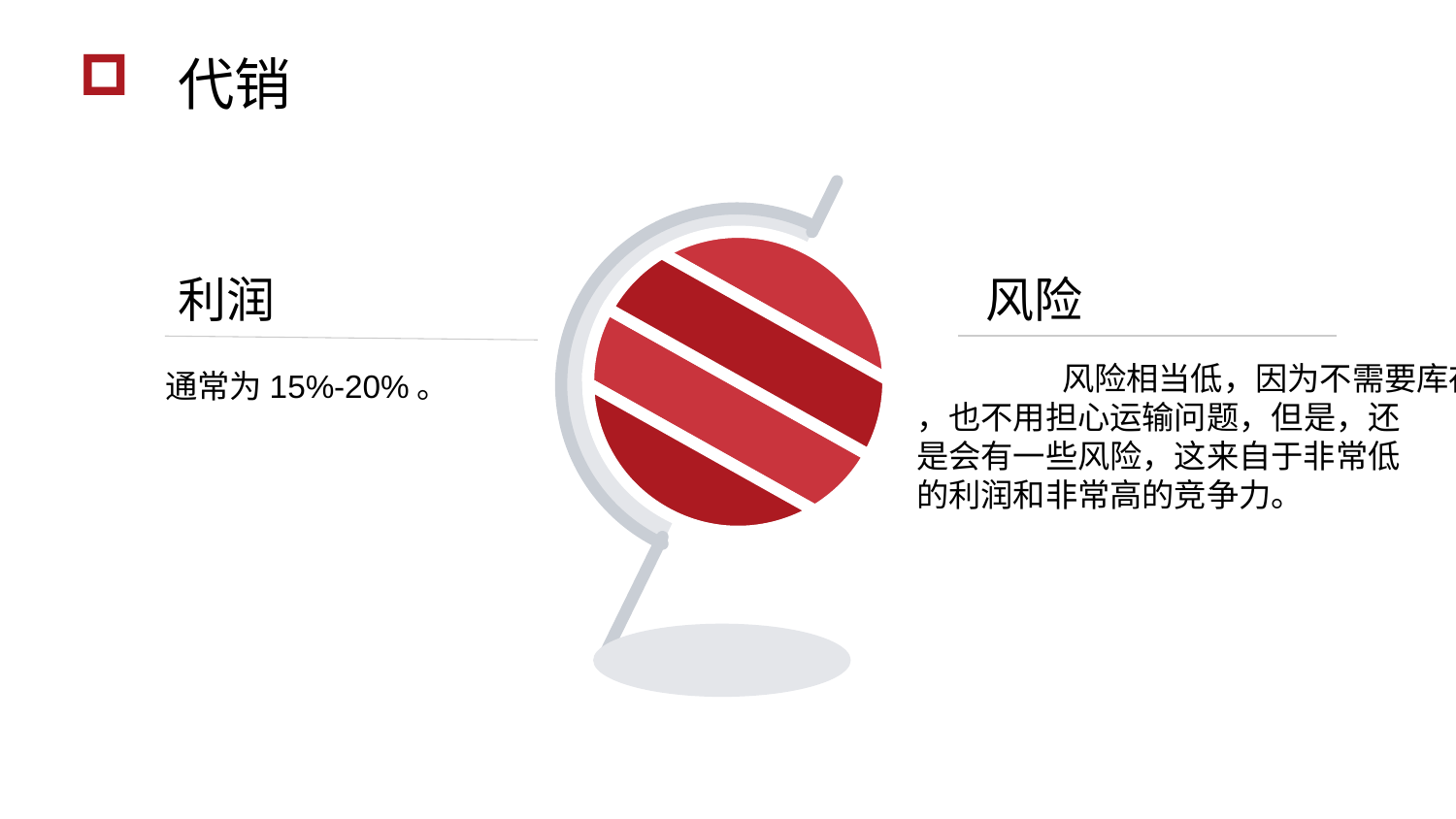

代销

利润
通常为15%-20%。
风险
	风险相当低，因为不需要库存
，也不用担心运输问题，但是，还
是会有一些风险，这来自于非常低
的利润和非常高的竞争力。